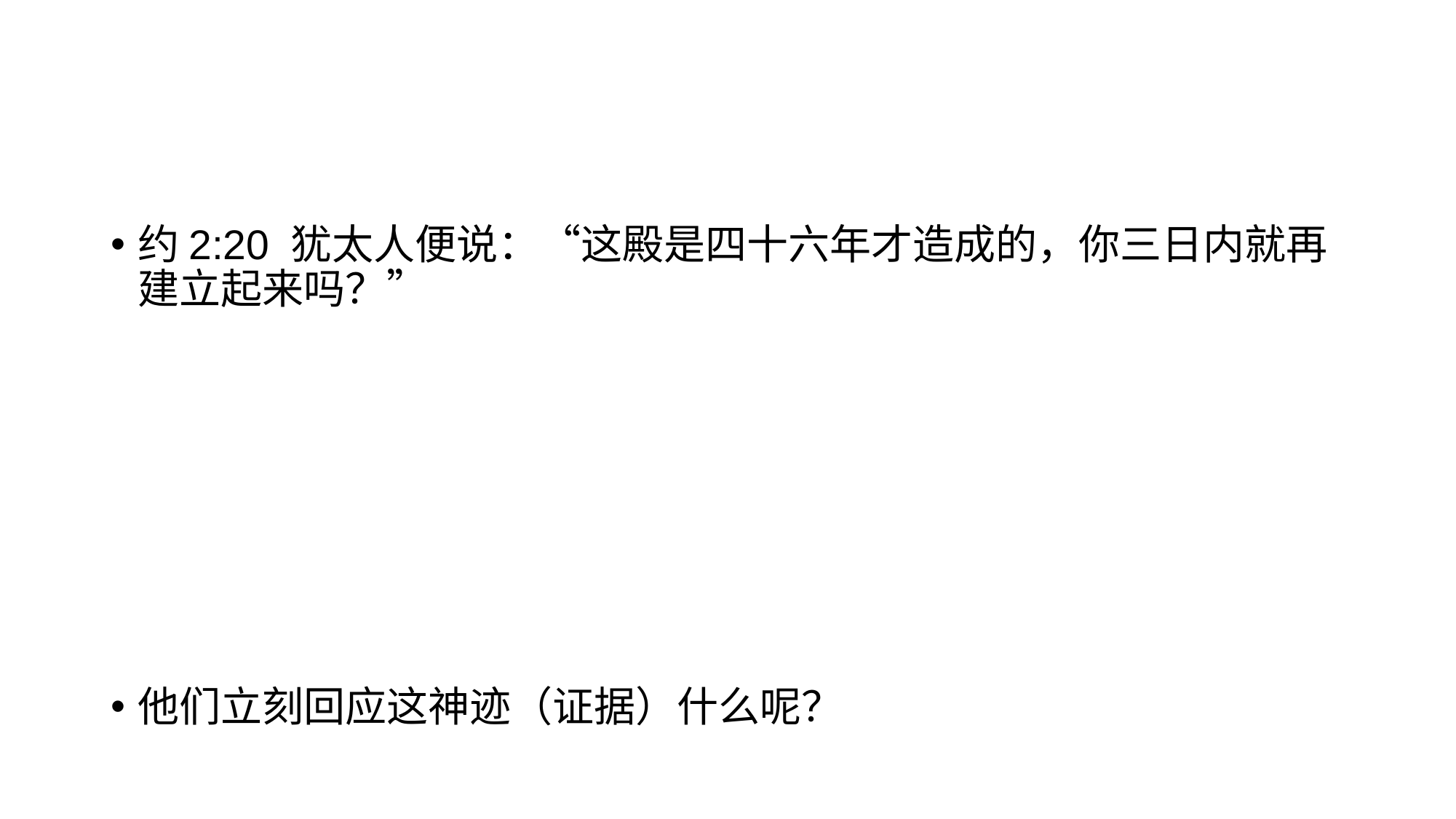

#
约2:20 犹太人便说：“这殿是四十六年才造成的，你三日内就再建立起来吗？”

他们立刻回应这神迹（证据）什么呢？